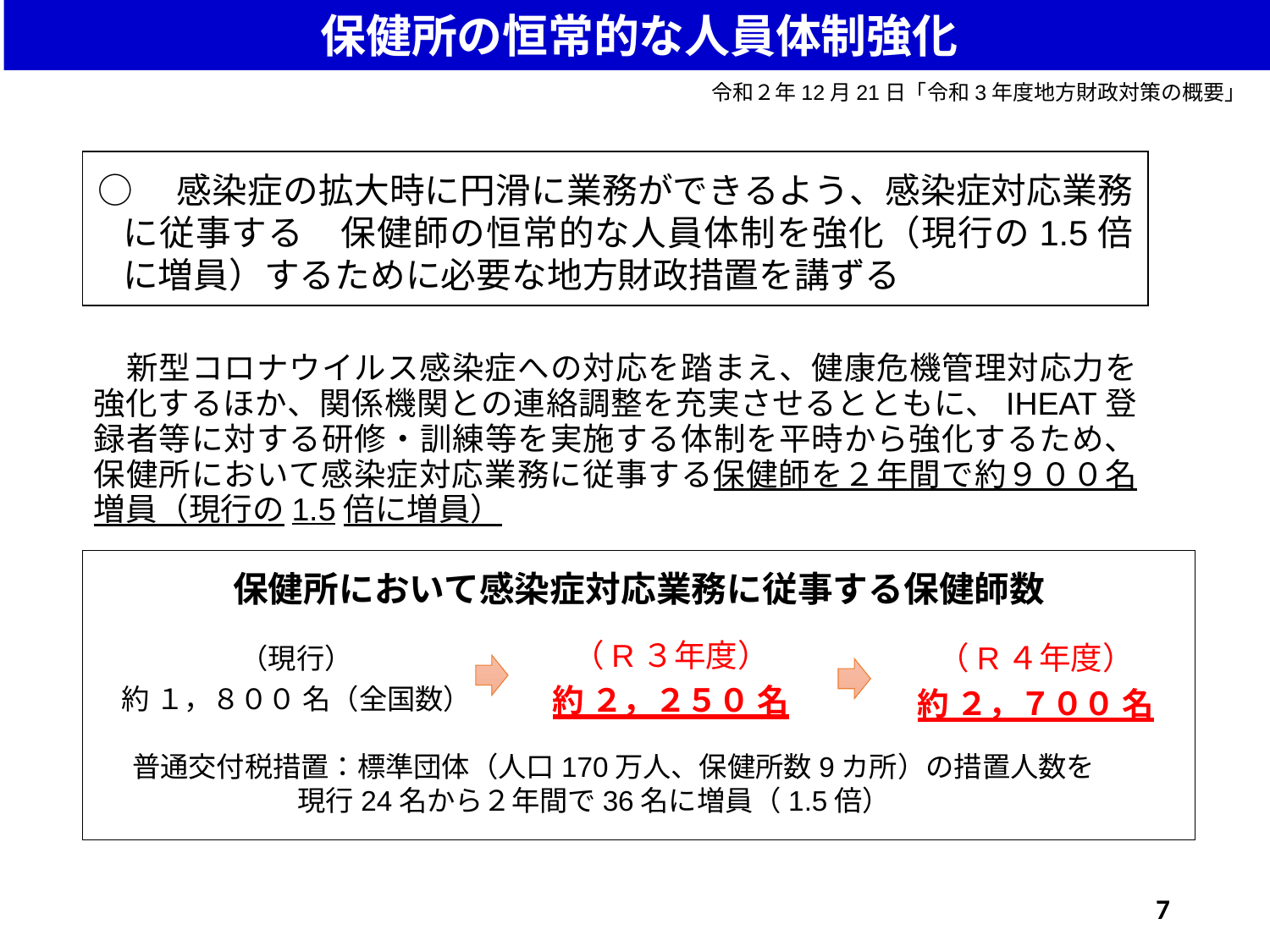

保健所の恒常的な人員体制強化
令和２年12月21日「令和3年度地方財政対策の概要」

○　感染症の拡大時に円滑に業務ができるよう、感染症対応業務に従事する　保健師の恒常的な人員体制を強化（現行の1.5倍に増員）するために必要な地方財政措置を講ずる
　新型コロナウイルス感染症への対応を踏まえ、健康危機管理対応力を強化するほか、関係機関との連絡調整を充実させるとともに、IHEAT登録者等に対する研修・訓練等を実施する体制を平時から強化するため、保健所において感染症対応業務に従事する保健師を２年間で約９００名増員（現行の1.5倍に増員）

保健所において感染症対応業務に従事する保健師数
（R３年度）
約 ２，２５０ 名
（R４年度）
約 ２，７００ 名
（現行）
約 １，８００ 名（全国数）

普通交付税措置：標準団体（人口170万人、保健所数9カ所）の措置人数を
                         現行24名から２年間で36名に増員（1.5倍）

7